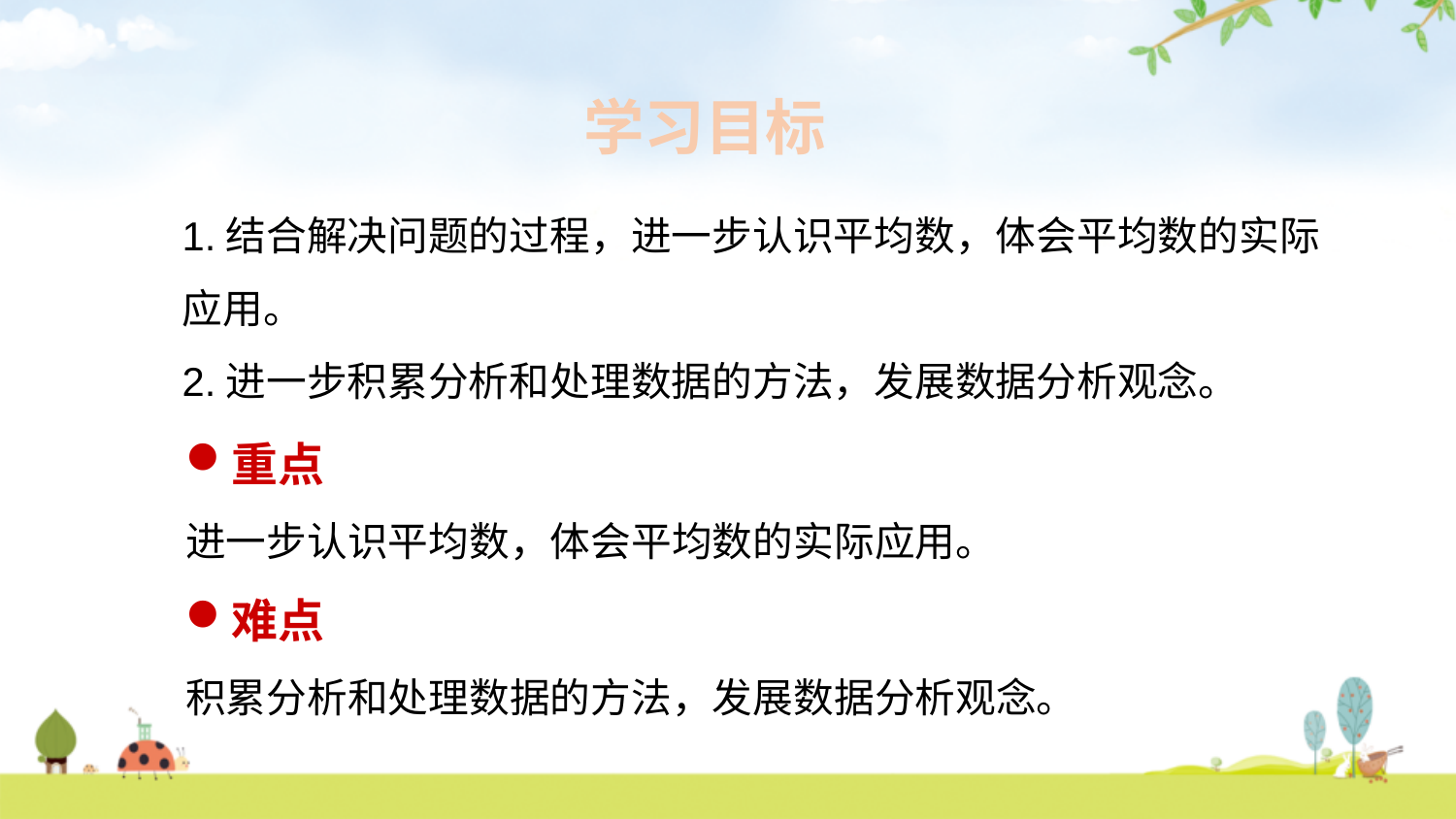

学习目标
1.结合解决问题的过程，进一步认识平均数，体会平均数的实际应用。
2.进一步积累分析和处理数据的方法，发展数据分析观念。
重点
进一步认识平均数，体会平均数的实际应用。
难点
积累分析和处理数据的方法，发展数据分析观念。